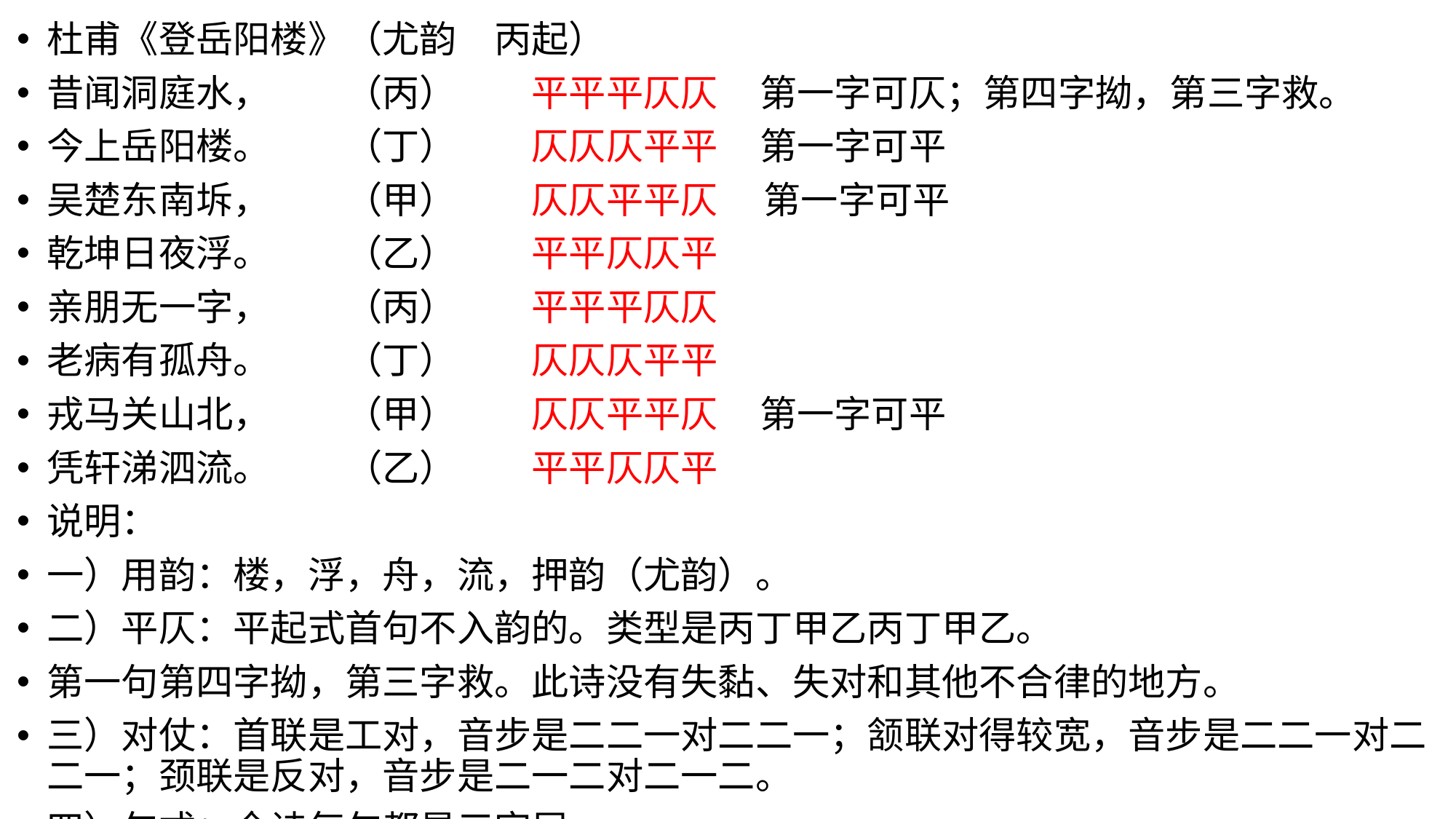

杜甫《登岳阳楼》（尤韵　丙起）
昔闻洞庭水，　　（丙）　　平平平仄仄     第一字可仄；第四字拗，第三字救。
今上岳阳楼。　　（丁）　　仄仄仄平平     第一字可平
吴楚东南坼，　　（甲）　　仄仄平平仄　 第一字可平
乾坤日夜浮。　　（乙）　　平平仄仄平
亲朋无一字，　　（丙）　　平平平仄仄
老病有孤舟。　　（丁）　　仄仄仄平平
戎马关山北，　　（甲）　　仄仄平平仄     第一字可平
凭轩涕泗流。　　（乙）　　平平仄仄平
说明：
一）用韵：楼，浮，舟，流，押韵（尤韵）。
二）平仄：平起式首句不入韵的。类型是丙丁甲乙丙丁甲乙。
第一句第四字拗，第三字救。此诗没有失黏、失对和其他不合律的地方。
三）对仗：首联是工对，音步是二二一对二二一；颔联对得较宽，音步是二二一对二二一；颈联是反对，音步是二一二对二一二。
四）句式：全诗每句都是三字尾。